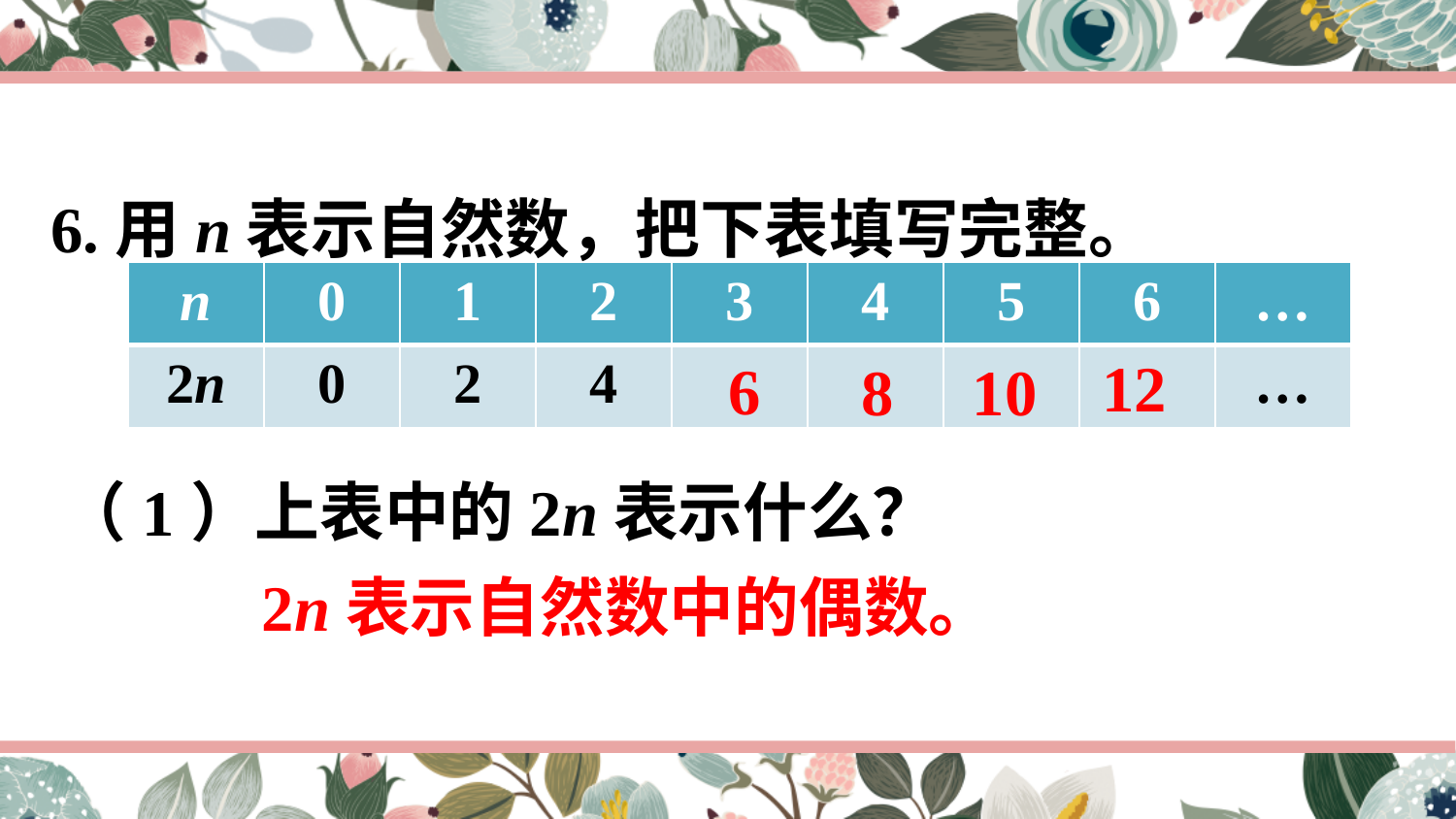

6.用n表示自然数，把下表填写完整。
| n | 0 | 1 | 2 | 3 | 4 | 5 | 6 | … |
| --- | --- | --- | --- | --- | --- | --- | --- | --- |
| 2n | 0 | 2 | 4 |  |  |  |  | … |
12
6
8
10
（1）上表中的2n表示什么？

2n表示自然数中的偶数。